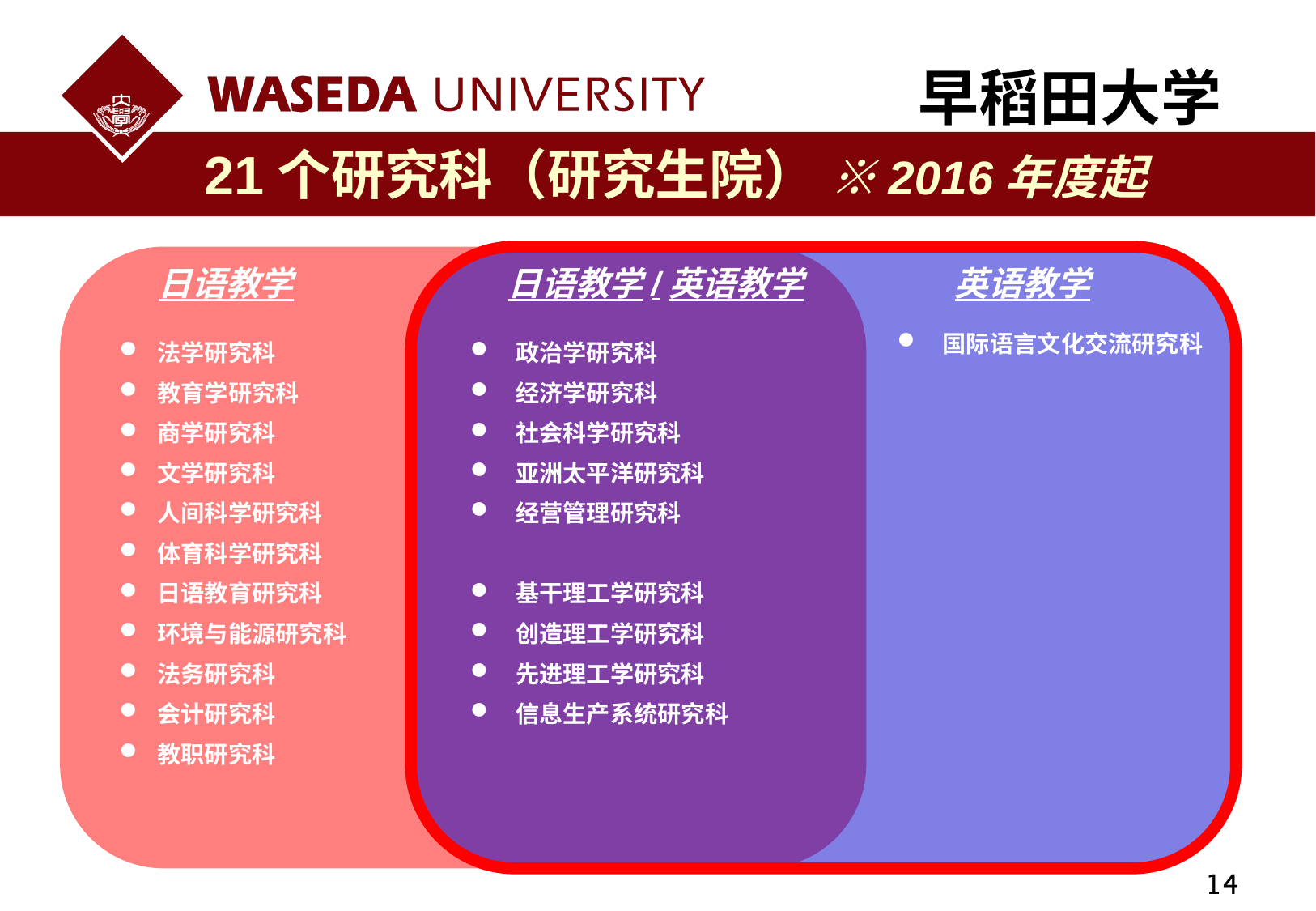

早稻田大学
       21个研究科（研究生院） ※2016年度起

    日语教学
          日语教学/英语教学
英语教学
国际语言文化交流研究科
法学研究科
教育学研究科
商学研究科
文学研究科
人间科学研究科
体育科学研究科
日语教育研究科
环境与能源研究科
法务研究科
会计研究科
教职研究科

政治学研究科
经济学研究科
社会科学研究科
亚洲太平洋研究科
经营管理研究科

基干理工学研究科
创造理工学研究科
先进理工学研究科
信息生产系统研究科